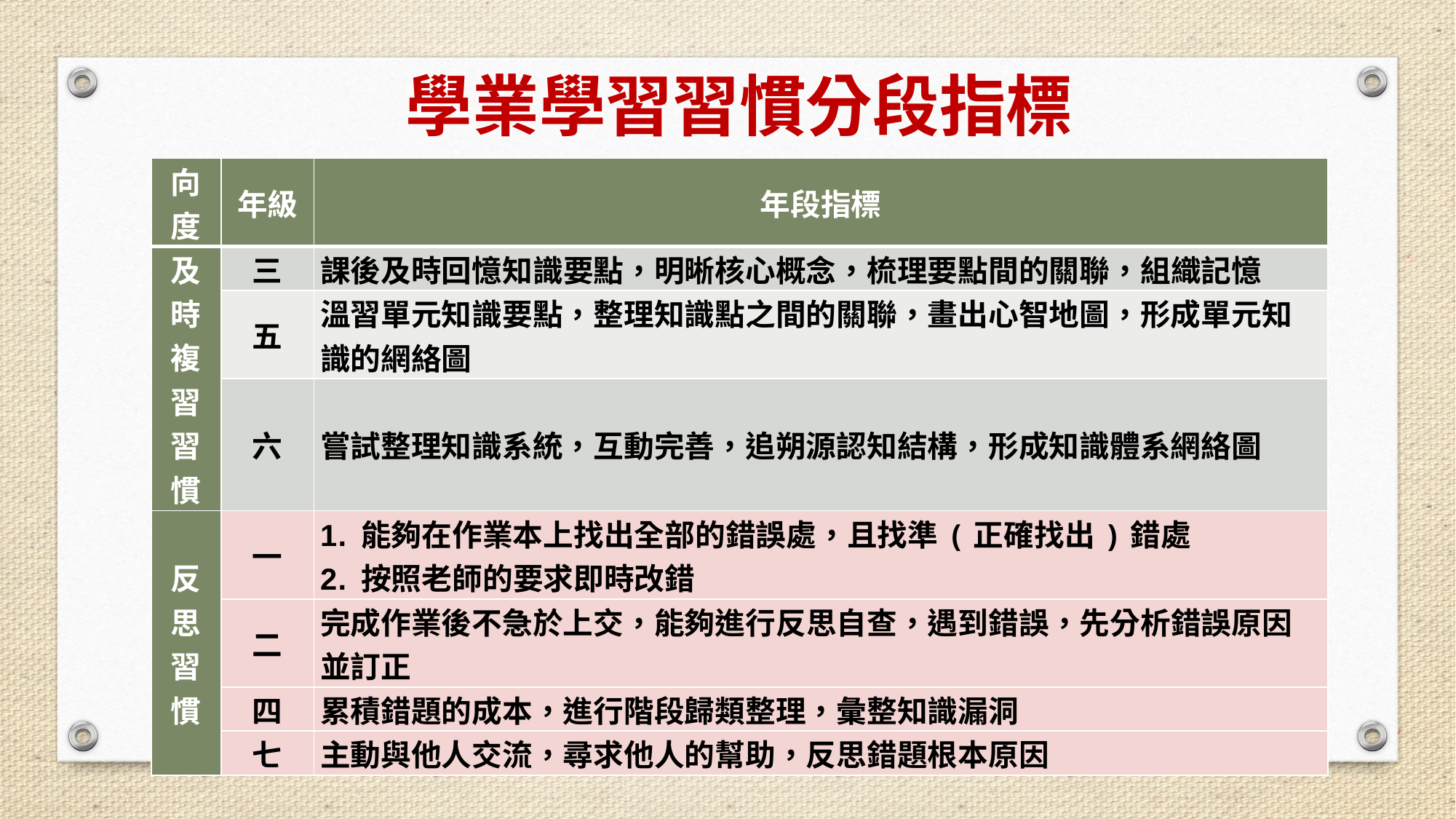

# 學業學習習慣分段指標
| 向度 | 年級 | 年段指標 |
| --- | --- | --- |
| 及時複習習慣 | 三 | 課後及時回憶知識要點，明晰核心概念，梳理要點間的關聯，組織記憶 |
|  | 五 | 溫習單元知識要點，整理知識點之間的關聯，畫出心智地圖，形成單元知識的網絡圖 |
|  | 六 | 嘗試整理知識系統，互動完善，追朔源認知結構，形成知識體系網絡圖 |
| 反思習慣 | 一 | 能夠在作業本上找出全部的錯誤處，且找準(正確找出)錯處 按照老師的要求即時改錯 |
|  | 二 | 完成作業後不急於上交，能夠進行反思自查，遇到錯誤，先分析錯誤原因並訂正 |
|  | 四 | 累積錯題的成本，進行階段歸類整理，彙整知識漏洞 |
|  | 七 | 主動與他人交流，尋求他人的幫助，反思錯題根本原因 |